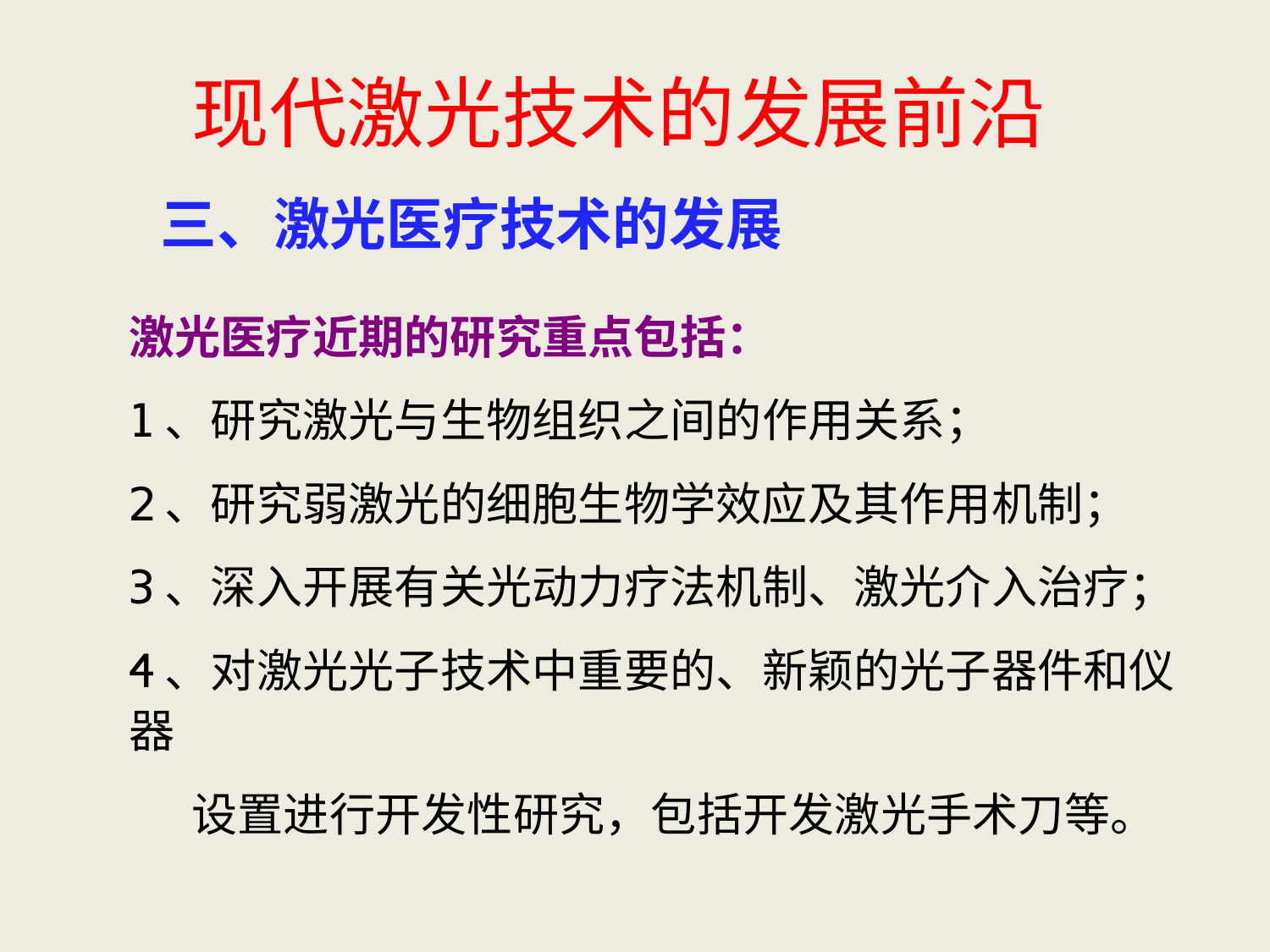

# 现代激光技术的发展前沿
三、激光医疗技术的发展
激光医疗近期的研究重点包括：
1、研究激光与生物组织之间的作用关系；
2、研究弱激光的细胞生物学效应及其作用机制；
3、深入开展有关光动力疗法机制、激光介入治疗；
4、对激光光子技术中重要的、新颖的光子器件和仪器
     设置进行开发性研究，包括开发激光手术刀等。